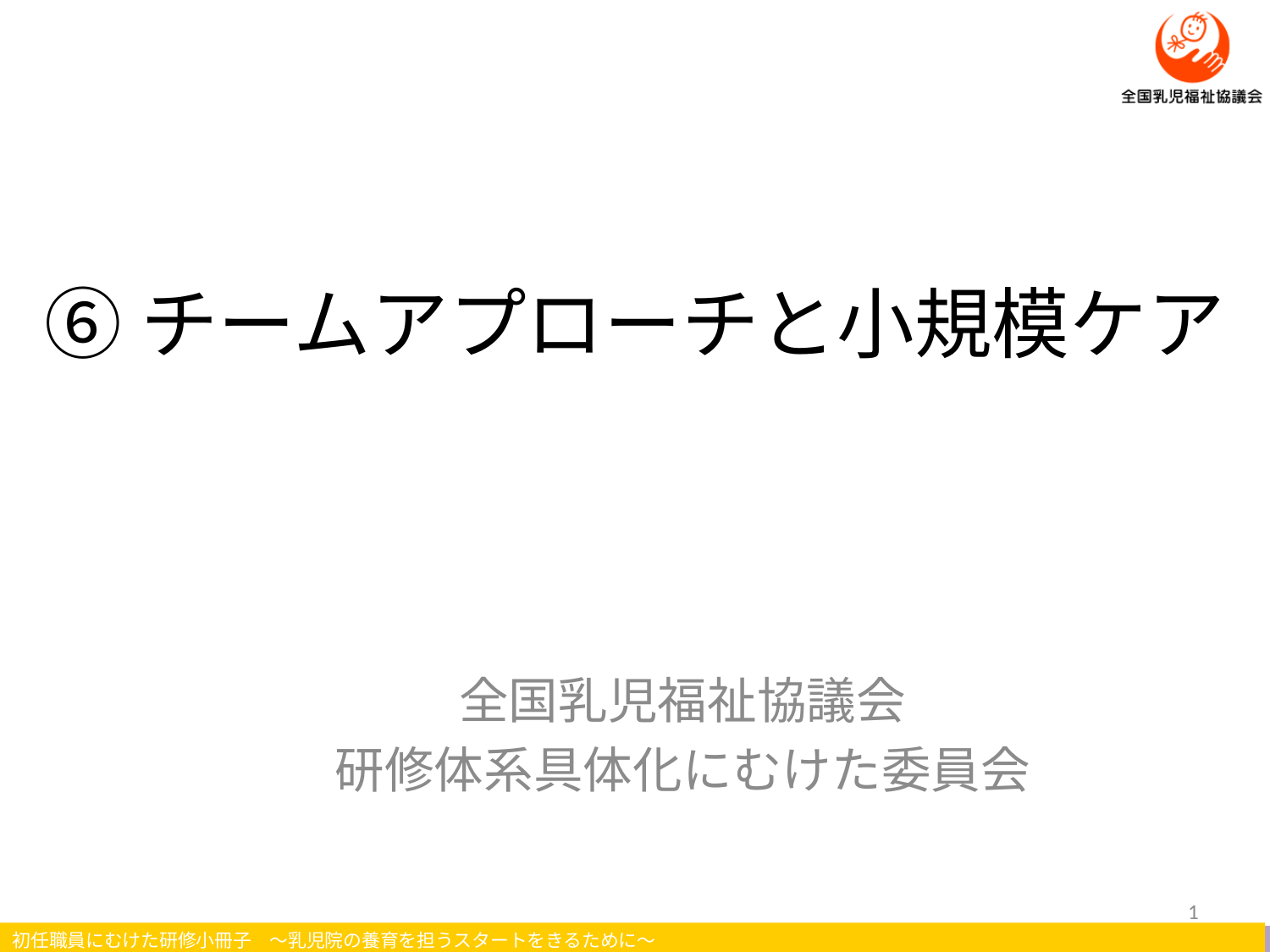

# ⑥チームアプローチと小規模ケア
全国乳児福祉協議会
研修体系具体化にむけた委員会
1